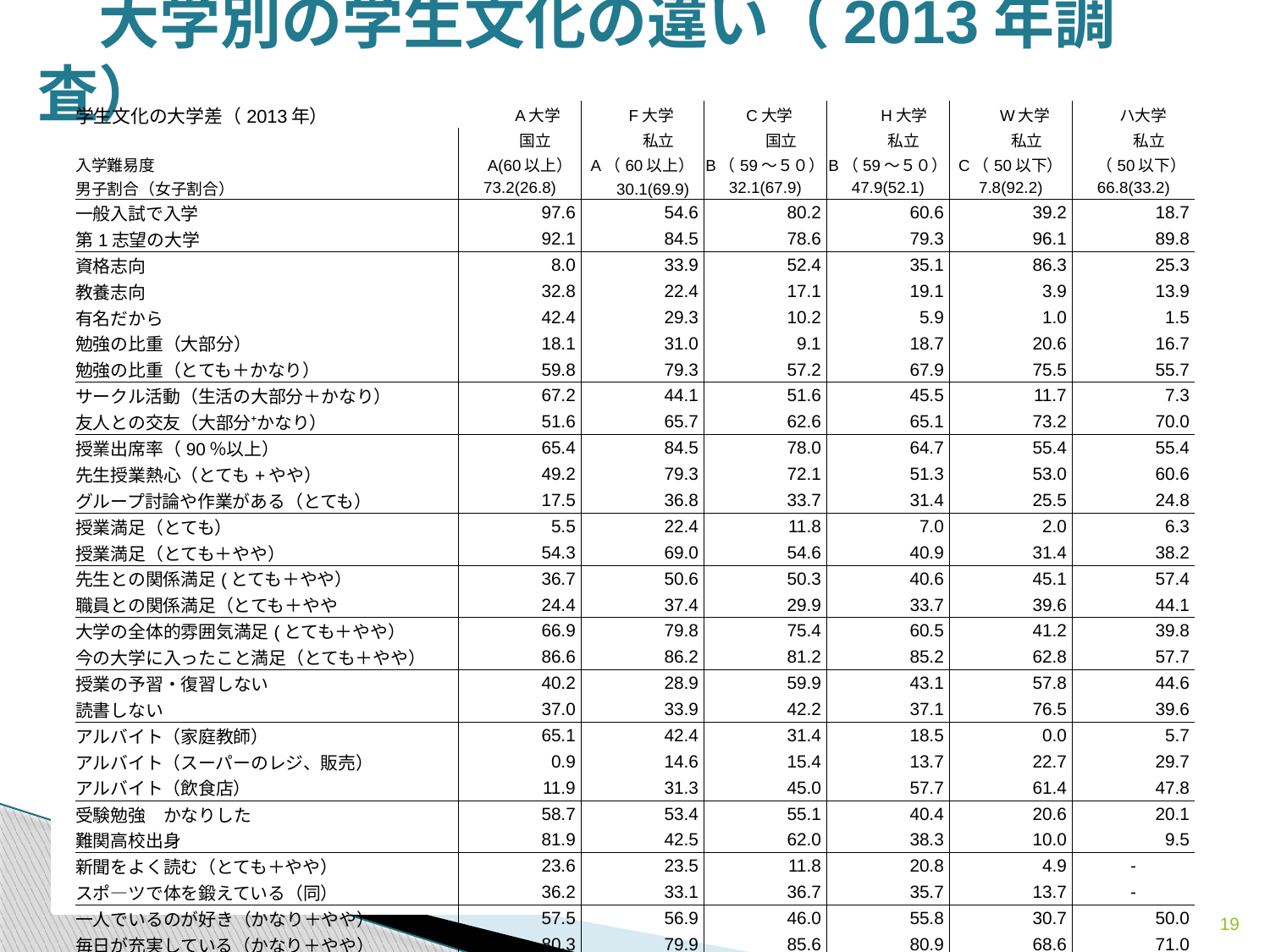

# 大学別の学生文化の違い（2013年調査）

| 学生文化の大学差（2013年） | A大学 | F大学 | C大学 | H大学 | W大学 | ハ大学 |
| --- | --- | --- | --- | --- | --- | --- |
|  | 国立 | 私立 | 国立 | 私立 | 私立 | 私立 |
| 入学難易度 | A(60以上） | A（60以上） | B（59〜５０） | B（59〜５０） | C（50以下） | （50以下） |
| 男子割合（女子割合） | 73.2(26.8) | 30.1(69.9) | 32.1(67.9) | 47.9(52.1) | 7.8(92.2) | 66.8(33.2) |
| 一般入試で入学 | 97.6 | 54.6 | 80.2 | 60.6 | 39.2 | 18.7 |
| 第1志望の大学 | 92.1 | 84.5 | 78.6 | 79.3 | 96.1 | 89.8 |
| 資格志向 | 8.0 | 33.9 | 52.4 | 35.1 | 86.3 | 25.3 |
| 教養志向 | 32.8 | 22.4 | 17.1 | 19.1 | 3.9 | 13.9 |
| 有名だから | 42.4 | 29.3 | 10.2 | 5.9 | 1.0 | 1.5 |
| 勉強の比重（大部分） | 18.1 | 31.0 | 9.1 | 18.7 | 20.6 | 16.7 |
| 勉強の比重（とても＋かなり） | 59.8 | 79.3 | 57.2 | 67.9 | 75.5 | 55.7 |
| サークル活動（生活の大部分＋かなり） | 67.2 | 44.1 | 51.6 | 45.5 | 11.7 | 7.3 |
| 友人との交友（大部分⁺かなり） | 51.6 | 65.7 | 62.6 | 65.1 | 73.2 | 70.0 |
| 授業出席率（90％以上） | 65.4 | 84.5 | 78.0 | 64.7 | 55.4 | 55.4 |
| 先生授業熱心（とても+やや） | 49.2 | 79.3 | 72.1 | 51.3 | 53.0 | 60.6 |
| グループ討論や作業がある（とても） | 17.5 | 36.8 | 33.7 | 31.4 | 25.5 | 24.8 |
| 授業満足（とても） | 5.5 | 22.4 | 11.8 | 7.0 | 2.0 | 6.3 |
| 授業満足（とても＋やや） | 54.3 | 69.0 | 54.6 | 40.9 | 31.4 | 38.2 |
| 先生との関係満足(とても＋やや） | 36.7 | 50.6 | 50.3 | 40.6 | 45.1 | 57.4 |
| 職員との関係満足（とても＋やや | 24.4 | 37.4 | 29.9 | 33.7 | 39.6 | 44.1 |
| 大学の全体的雰囲気満足(とても＋やや） | 66.9 | 79.8 | 75.4 | 60.5 | 41.2 | 39.8 |
| 今の大学に入ったこと満足（とても＋やや） | 86.6 | 86.2 | 81.2 | 85.2 | 62.8 | 57.7 |
| 授業の予習・復習しない | 40.2 | 28.9 | 59.9 | 43.1 | 57.8 | 44.6 |
| 読書しない | 37.0 | 33.9 | 42.2 | 37.1 | 76.5 | 39.6 |
| アルバイト（家庭教師） | 65.1 | 42.4 | 31.4 | 18.5 | 0.0 | 5.7 |
| アルバイト（スーパーのレジ、販売） | 0.9 | 14.6 | 15.4 | 13.7 | 22.7 | 29.7 |
| アルバイト（飲食店） | 11.9 | 31.3 | 45.0 | 57.7 | 61.4 | 47.8 |
| 受験勉強　かなりした | 58.7 | 53.4 | 55.1 | 40.4 | 20.6 | 20.1 |
| 難関高校出身 | 81.9 | 42.5 | 62.0 | 38.3 | 10.0 | 9.5 |
| 新聞をよく読む（とても＋やや） | 23.6 | 23.5 | 11.8 | 20.8 | 4.9 | - |
| スポ―ツで体を鍛えている（同） | 36.2 | 33.1 | 36.7 | 35.7 | 13.7 | - |
| 一人でいるのが好き（かなり＋やや） | 57.5 | 56.9 | 46.0 | 55.8 | 30.7 | 50.0 |
| 毎日が充実している（かなり＋やや） | 80.3 | 79.9 | 85.6 | 80.9 | 68.6 | 71.0 |
| 社会の為に働きたい（かなり＋やや） | 38.6 | 48.7 | 56.9 | 50.5 | 27.4 | 48.8 |
| 不自由な人や老人に席を譲る（かなり） | 17.3 | 31.0 | 23.0 | 38.3 | 25.5 | 41.4 |
| 男は外、妻は内（家庭）（とても＋ややそう） | 19.7 | 17.8 | 17.1 | 29.3 | 11.8 | 32.9 |
| 原発は廃止すべき（とても＋やや） | 44.1 | 55.8 | 49.8 | 58.5 | 55.2 | 50.1 |
19